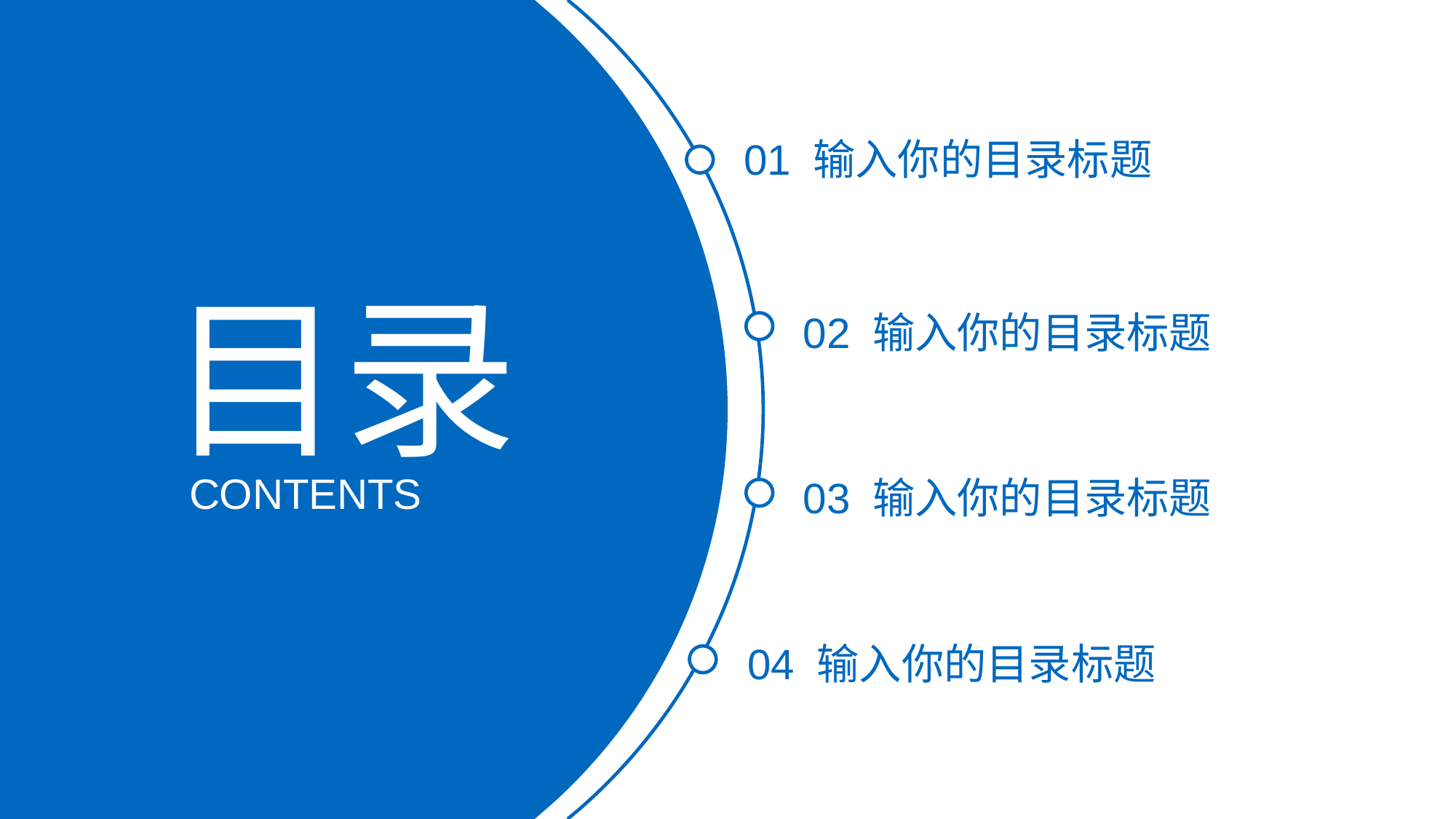

01 输入你的目录标题

目录
02 输入你的目录标题

CONTENTS
03 输入你的目录标题

04 输入你的目录标题